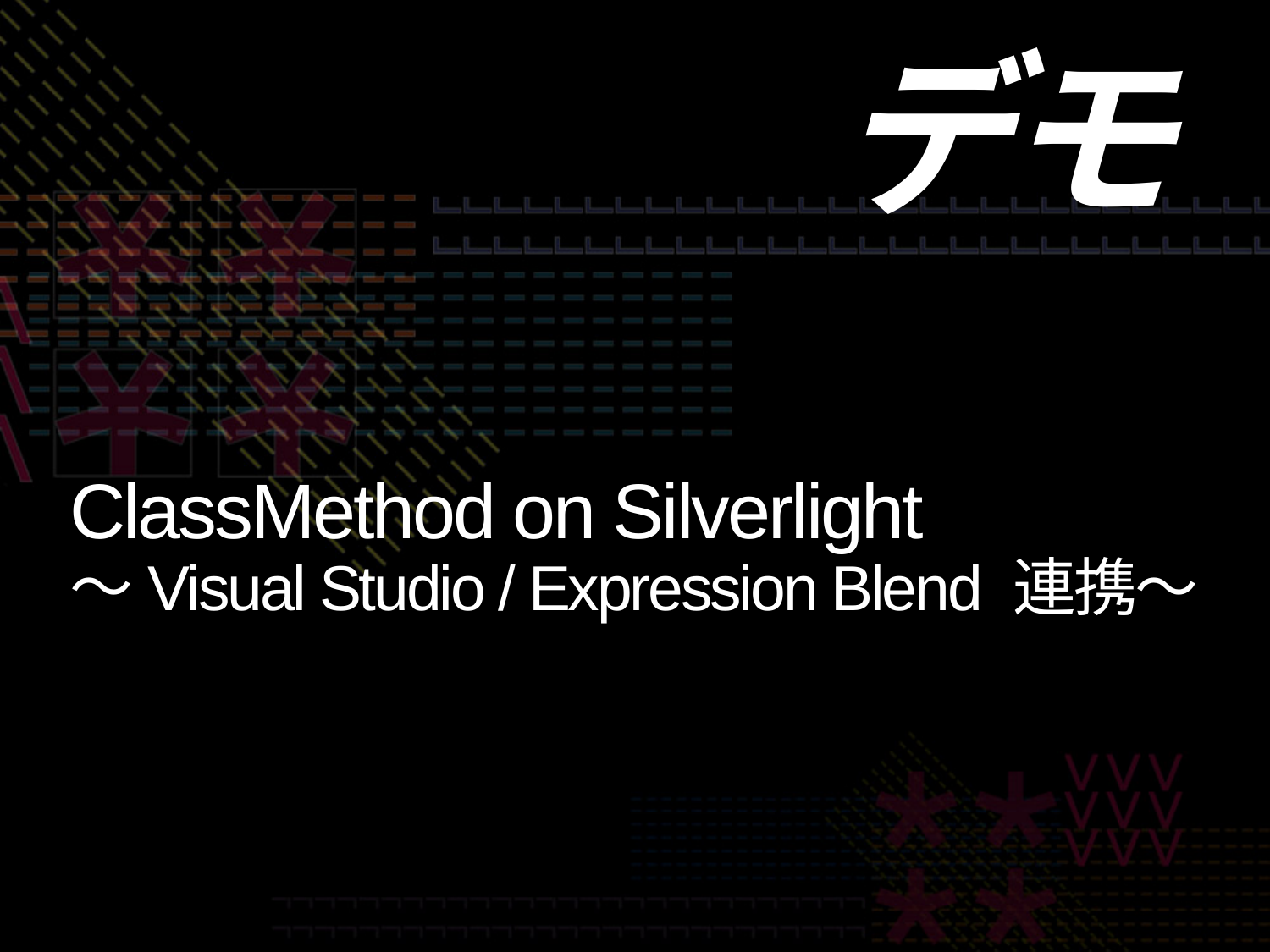

デモ
# ClassMethod on Silverlight ～Visual Studio / Expression Blend 連携～